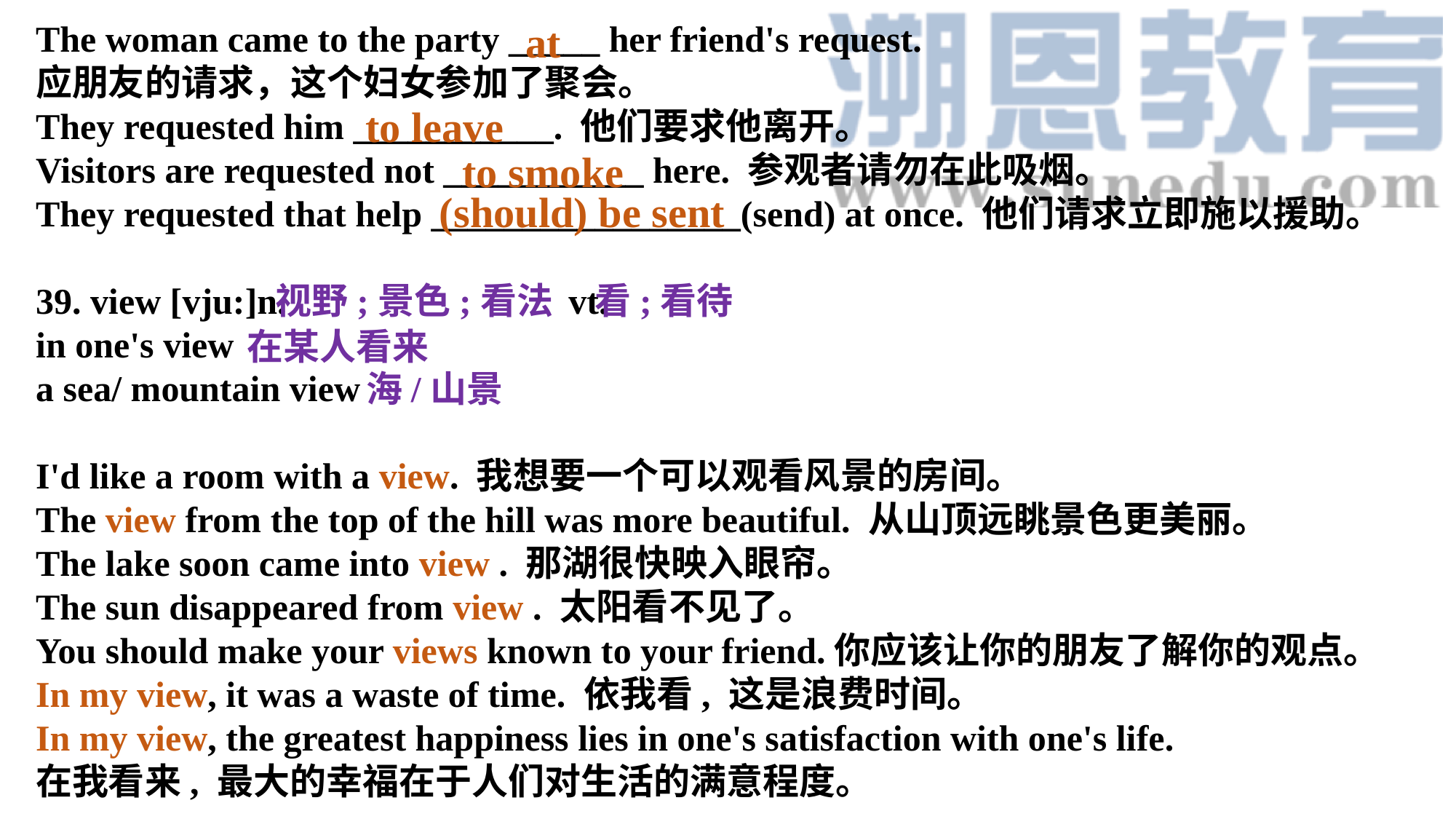

The woman came to the party _____ her friend's request.
应朋友的请求，这个妇女参加了聚会。
They requested him ___________. 他们要求他离开。
Visitors are requested not ___________ here. 参观者请勿在此吸烟。
They requested that help _________________(send) at once. 他们请求立即施以援助。

39. view [vju:]n.                               vt.
in one's view
a sea/ mountain view

I'd like a room with a view. 我想要一个可以观看风景的房间。
The view from the top of the hill was more beautiful. 从山顶远眺景色更美丽。
The lake soon came into view . 那湖很快映入眼帘。
The sun disappeared from view . 太阳看不见了。
You should make your views known to your friend.你应该让你的朋友了解你的观点。
In my view, it was a waste of time. 依我看, 这是浪费时间。
In my view, the greatest happiness lies in one's satisfaction with one's life.
在我看来, 最大的幸福在于人们对生活的满意程度。
at
to leave
to smoke
(should) be sent
视野;景色;看法
看;看待
在某人看来
海/山景